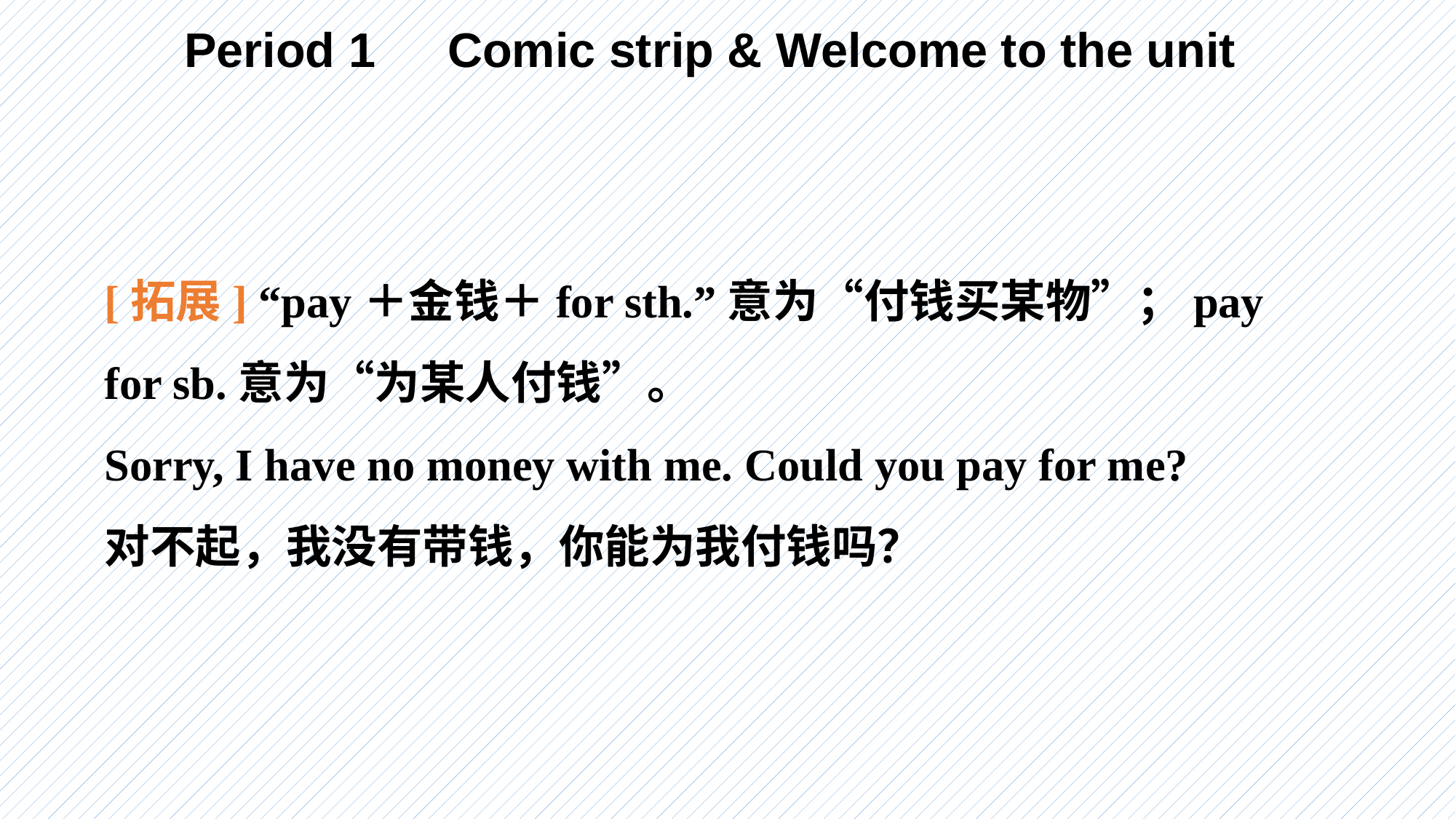

Period 1　Comic strip & Welcome to the unit
[拓展] “pay＋金钱＋for sth.”意为“付钱买某物”；pay for sb.意为“为某人付钱”。
Sorry, I have no money with me. Could you pay for me?
对不起，我没有带钱，你能为我付钱吗？